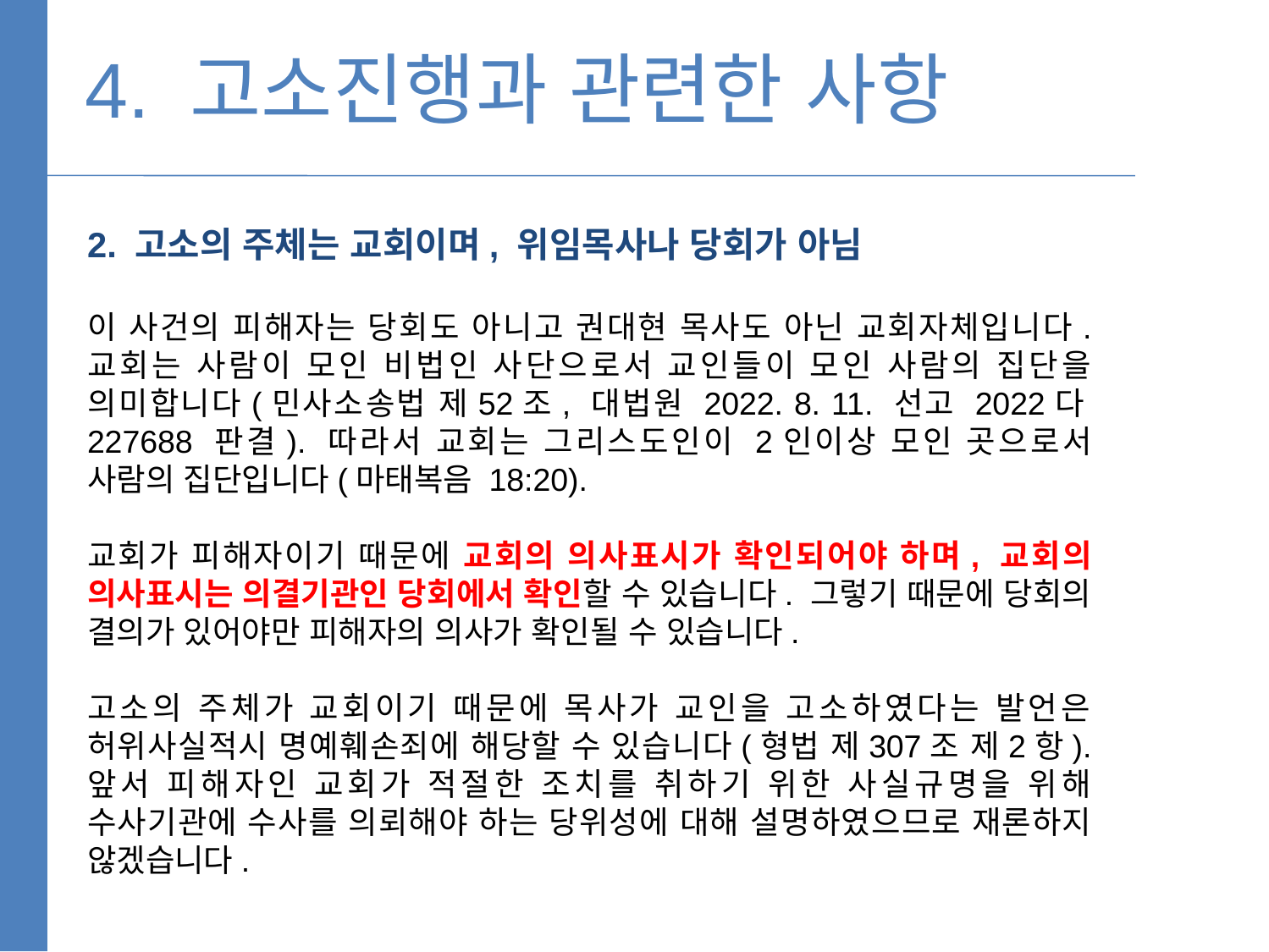

4. 고소진행과 관련한 사항

2. 고소의 주체는 교회이며, 위임목사나 당회가 아님

이 사건의 피해자는 당회도 아니고 권대현 목사도 아닌 교회자체입니다. 교회는 사람이 모인 비법인 사단으로서 교인들이 모인 사람의 집단을 의미합니다(민사소송법 제52조, 대법원 2022. 8. 11. 선고 2022다227688 판결). 따라서 교회는 그리스도인이 2인이상 모인 곳으로서 사람의 집단입니다(마태복음 18:20).

교회가 피해자이기 때문에 교회의 의사표시가 확인되어야 하며, 교회의 의사표시는 의결기관인 당회에서 확인할 수 있습니다. 그렇기 때문에 당회의 결의가 있어야만 피해자의 의사가 확인될 수 있습니다.

고소의 주체가 교회이기 때문에 목사가 교인을 고소하였다는 발언은 허위사실적시 명예훼손죄에 해당할 수 있습니다(형법 제307조 제2항). 앞서 피해자인 교회가 적절한 조치를 취하기 위한 사실규명을 위해 수사기관에 수사를 의뢰해야 하는 당위성에 대해 설명하였으므로 재론하지 않겠습니다.